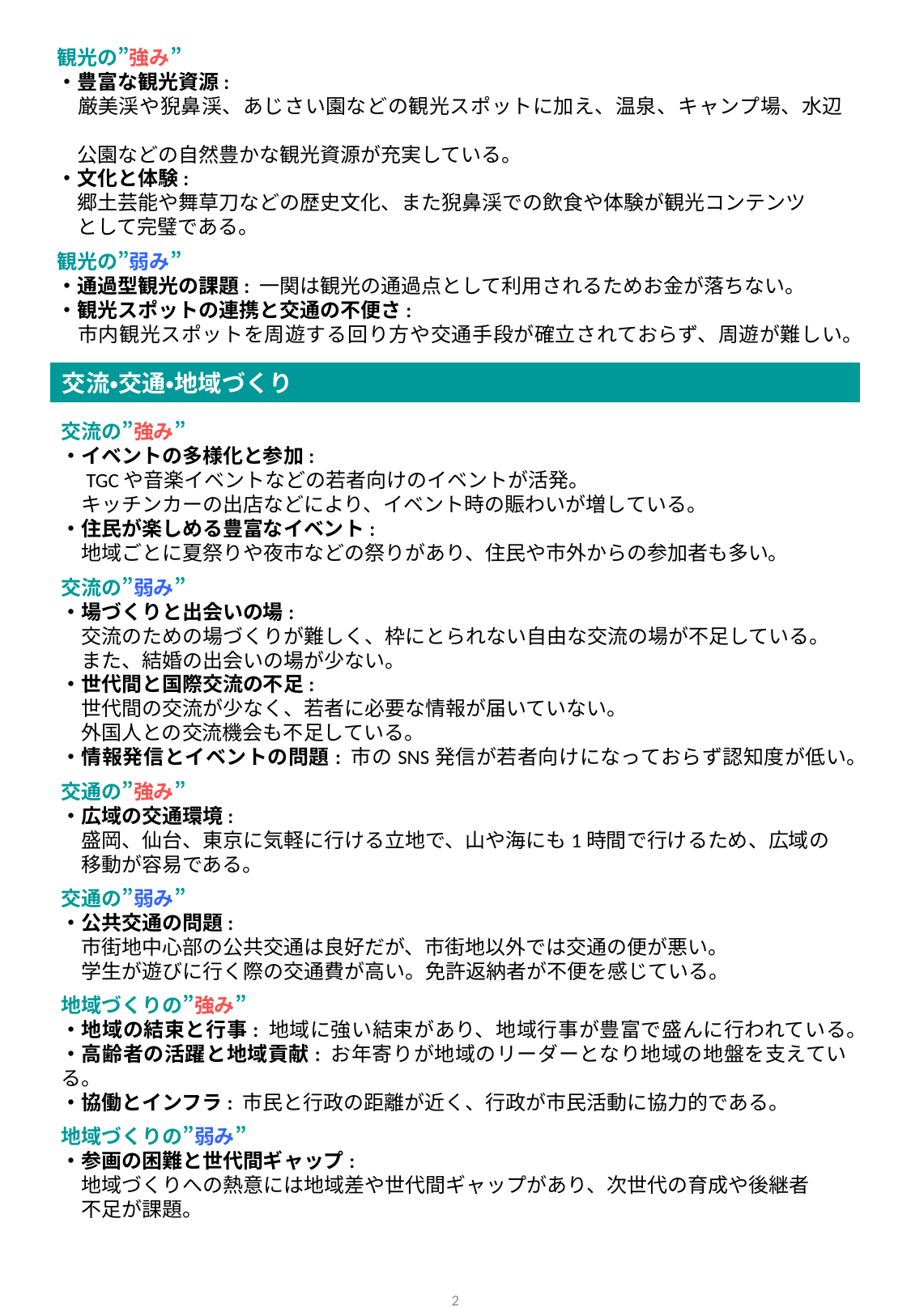

観光の”強み”
・豊富な観光資源:
　厳美渓や猊鼻渓、あじさい園などの観光スポットに加え、温泉、キャンプ場、水辺
　公園などの自然豊かな観光資源が充実している。
・文化と体験:
　郷土芸能や舞草刀などの歴史文化、また猊鼻渓での飲食や体験が観光コンテンツ
　として完璧である。
観光の”弱み”
・通過型観光の課題: 一関は観光の通過点として利用されるためお金が落ちない。
・観光スポットの連携と交通の不便さ:
　市内観光スポットを周遊する回り方や交通手段が確立されておらず、周遊が難しい。
交流・交通・地域づくり

交流の”強み”
・イベントの多様化と参加:
　TGCや音楽イベントなどの若者向けのイベントが活発。
　キッチンカーの出店などにより、イベント時の賑わいが増している。
・住民が楽しめる豊富なイベント:
　地域ごとに夏祭りや夜市などの祭りがあり、住民や市外からの参加者も多い。
交流の”弱み”
・場づくりと出会いの場:
　交流のための場づくりが難しく、枠にとられない自由な交流の場が不足している。
　また、結婚の出会いの場が少ない。
・世代間と国際交流の不足:
　世代間の交流が少なく、若者に必要な情報が届いていない。
　外国人との交流機会も不足している。
・情報発信とイベントの問題: 市のSNS発信が若者向けになっておらず認知度が低い。
交通の”強み”
・広域の交通環境:
　盛岡、仙台、東京に気軽に行ける立地で、山や海にも1時間で行けるため、広域の
　移動が容易である。
交通の”弱み”
・公共交通の問題:
　市街地中心部の公共交通は良好だが、市街地以外では交通の便が悪い。
　学生が遊びに行く際の交通費が高い。免許返納者が不便を感じている。
地域づくりの”強み”
・地域の結束と行事: 地域に強い結束があり、地域行事が豊富で盛んに行われている。
・高齢者の活躍と地域貢献: お年寄りが地域のリーダーとなり地域の地盤を支えている。
・協働とインフラ: 市民と行政の距離が近く、行政が市民活動に協力的である。
地域づくりの”弱み”
・参画の困難と世代間ギャップ:
　地域づくりへの熱意には地域差や世代間ギャップがあり、次世代の育成や後継者
　不足が課題。

全般
2